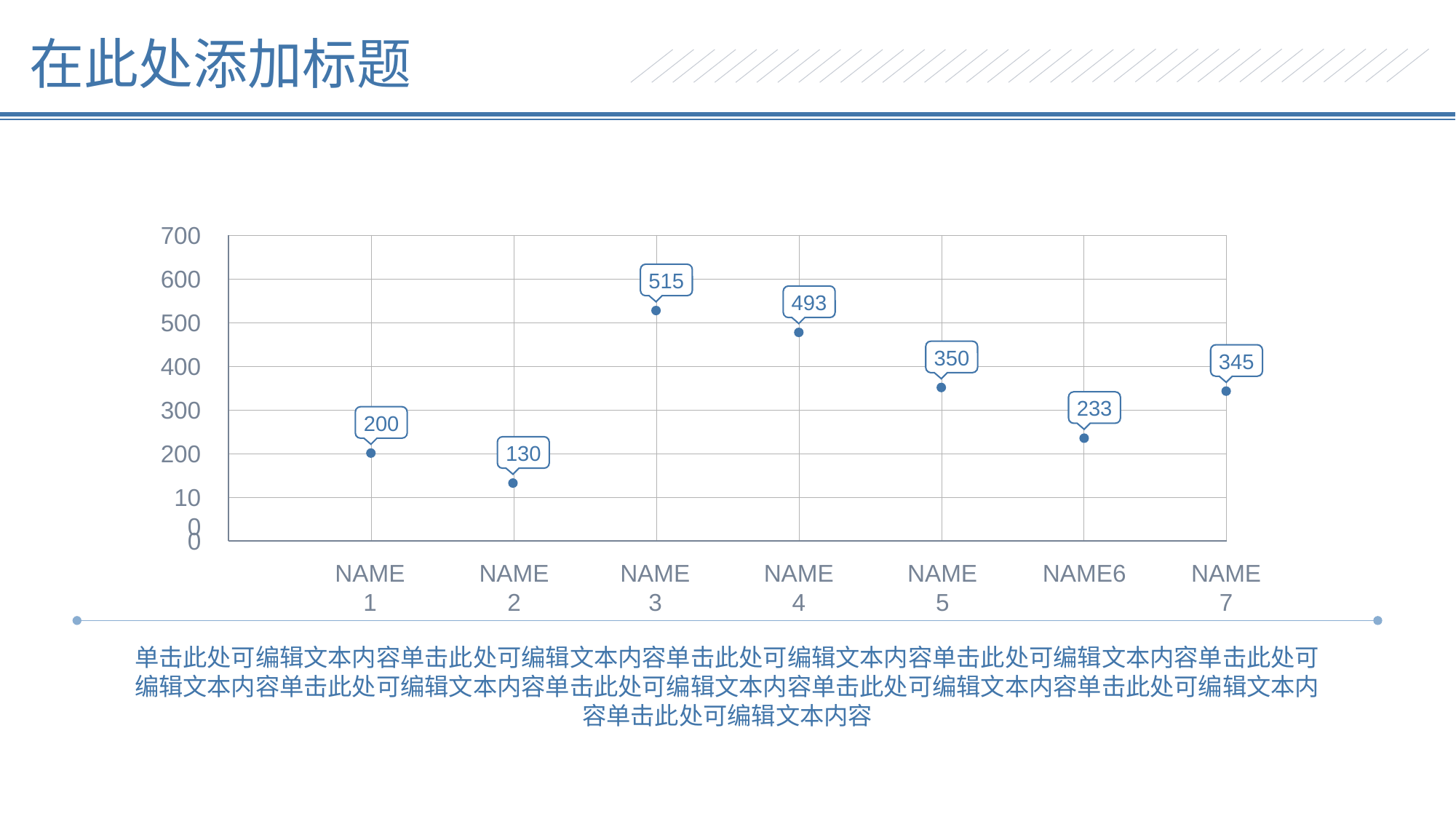

在此处添加标题
700
600
515

493

500
350

345

400
300
233

200

200
130

100
0
NAME 1
NAME2
NAME3
NAME4
NAME5
NAME6
NAME7
|  |  |  |  |  |  |  |
| --- | --- | --- | --- | --- | --- | --- |
|  |  |  |  |  |  |  |
|  |  |  |  |  |  |  |
|  |  |  |  |  |  |  |
|  |  |  |  |  |  |  |
|  |  |  |  |  |  |  |
|  |  |  |  |  |  |  |
单击此处可编辑文本内容单击此处可编辑文本内容单击此处可编辑文本内容单击此处可编辑文本内容单击此处可编辑文本内容单击此处可编辑文本内容单击此处可编辑文本内容单击此处可编辑文本内容单击此处可编辑文本内容单击此处可编辑文本内容